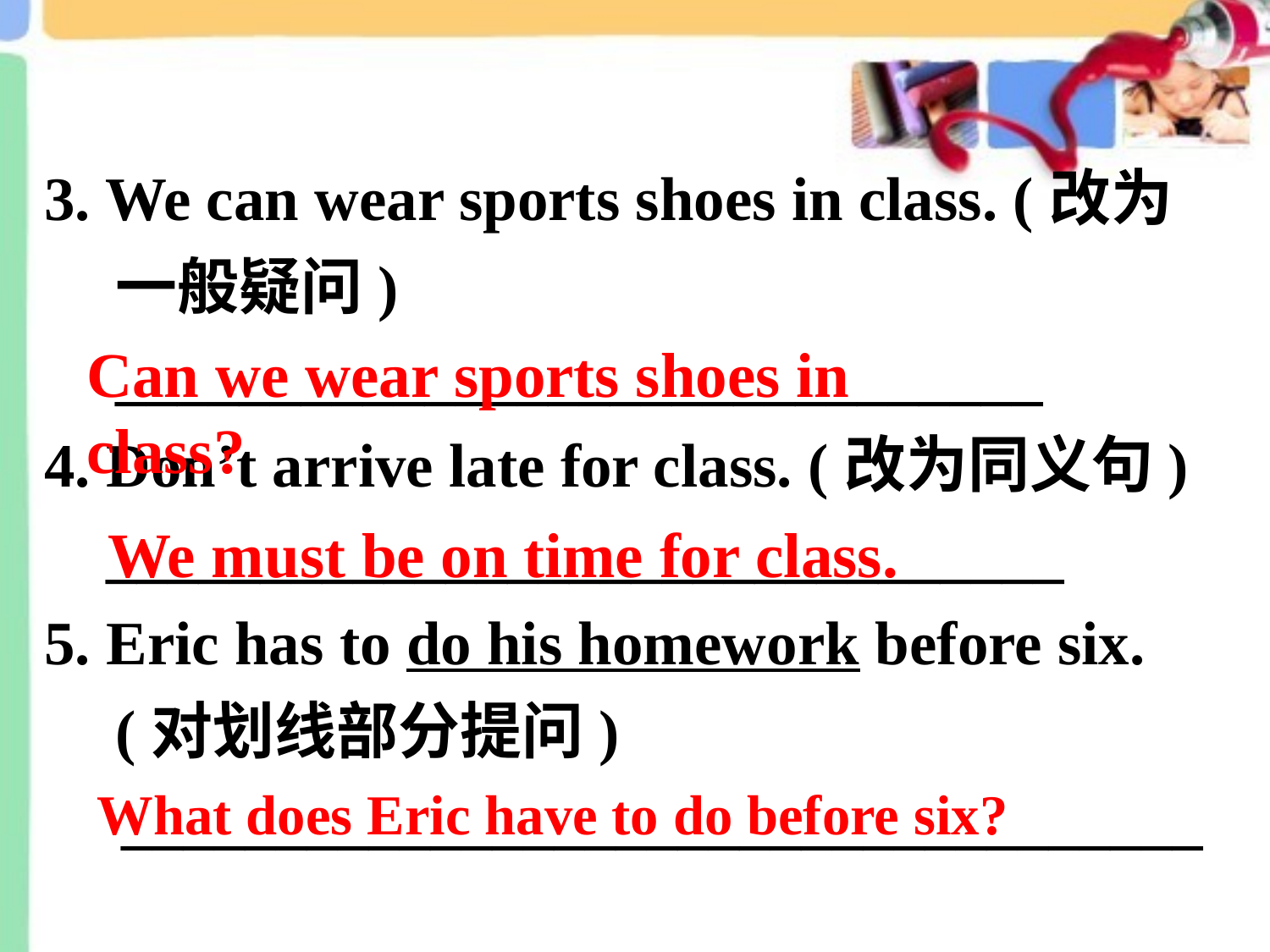

3. We can wear sports shoes in class. (改为一般疑问)  ______________________________
4. Don’t arrive late for class. (改为同义句)
    _______________________________
5. Eric has to do his homework before six. (对划线部分提问)
     ___________________________________
Can we wear sports shoes in class?
We must be on time for class.
What does Eric have to do before six?